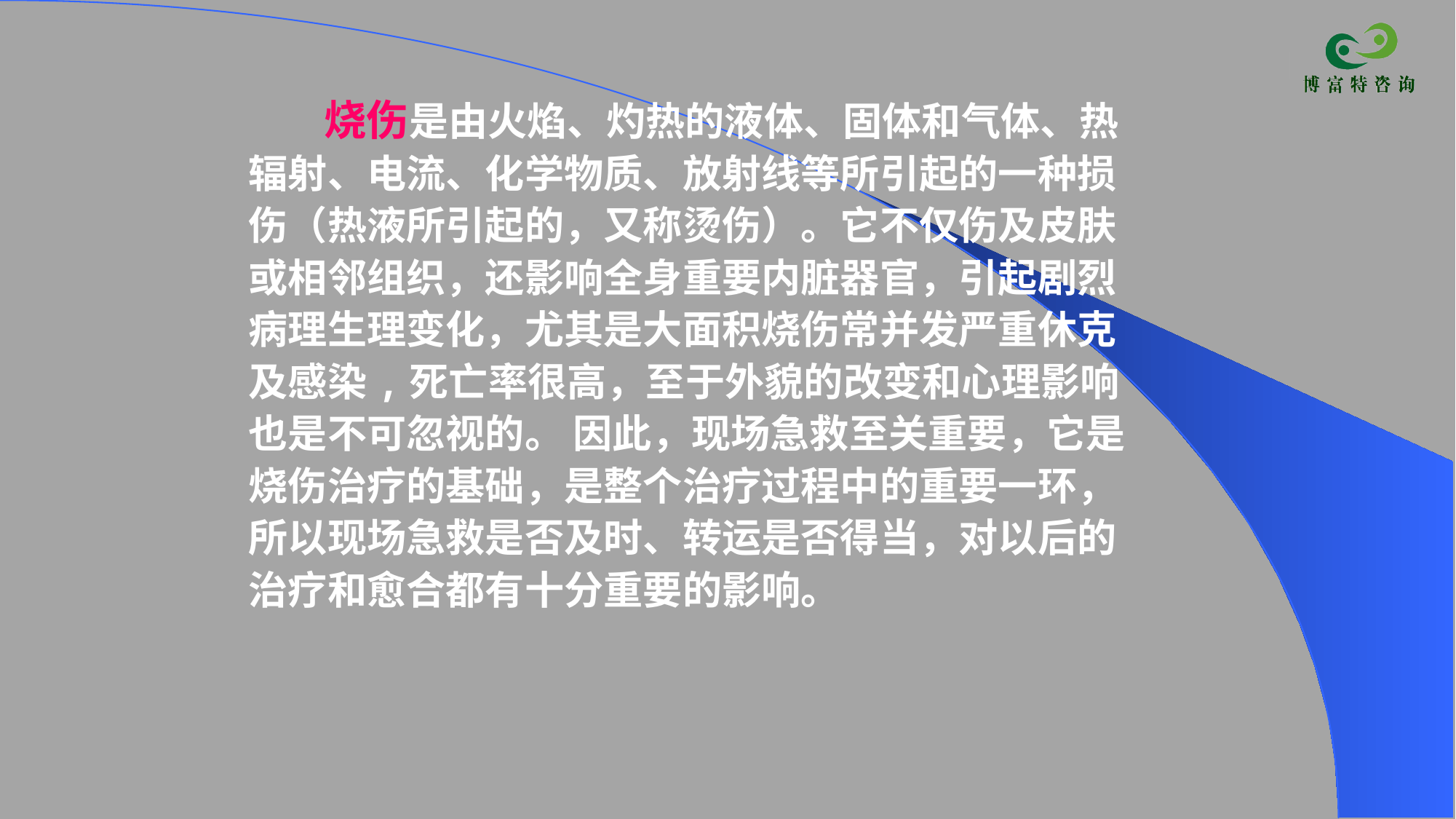

烧伤是由火焰、灼热的液体、固体和气体、热辐射、电流、化学物质、放射线等所引起的一种损伤（热液所引起的，又称烫伤）。它不仅伤及皮肤或相邻组织，还影响全身重要内脏器官，引起剧烈病理生理变化，尤其是大面积烧伤常并发严重休克及感染,死亡率很高，至于外貌的改变和心理影响也是不可忽视的。 因此，现场急救至关重要，它是烧伤治疗的基础，是整个治疗过程中的重要一环，所以现场急救是否及时、转运是否得当，对以后的治疗和愈合都有十分重要的影响。